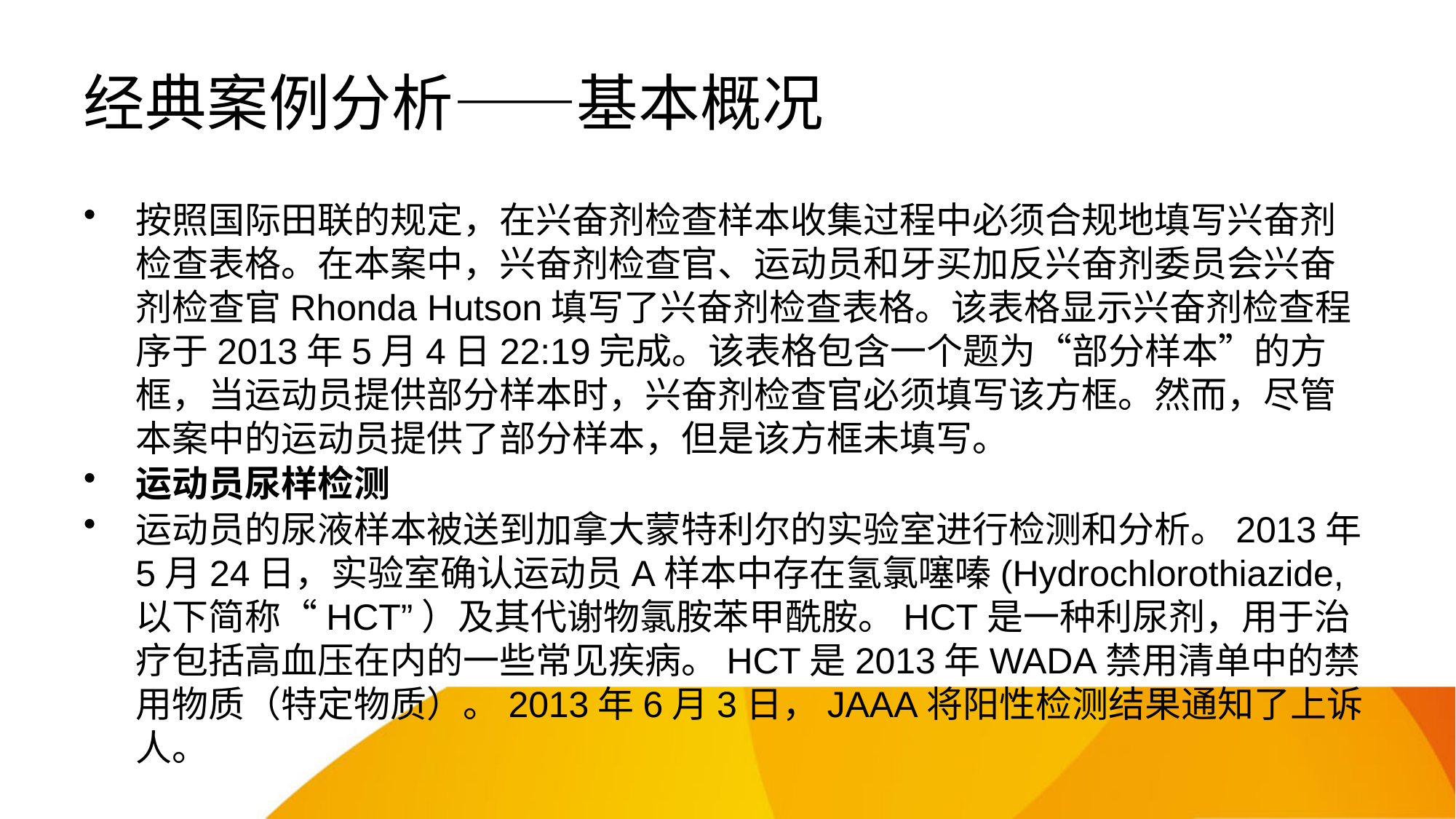

# 经典案例分析——基本概况
按照国际田联的规定，在兴奋剂检查样本收集过程中必须合规地填写兴奋剂检查表格。在本案中，兴奋剂检查官、运动员和牙买加反兴奋剂委员会兴奋剂检查官Rhonda Hutson填写了兴奋剂检查表格。该表格显示兴奋剂检查程序于2013年5月4日22:19完成。该表格包含一个题为“部分样本”的方框，当运动员提供部分样本时，兴奋剂检查官必须填写该方框。然而，尽管本案中的运动员提供了部分样本，但是该方框未填写。
运动员尿样检测
运动员的尿液样本被送到加拿大蒙特利尔的实验室进行检测和分析。2013年5月24日，实验室确认运动员A样本中存在氢氯噻嗪(Hydrochlorothiazide,以下简称“HCT”）及其代谢物氯胺苯甲酰胺。HCT是一种利尿剂，用于治疗包括高血压在内的一些常见疾病。HCT是2013年WADA禁用清单中的禁用物质（特定物质）。2013年6月3日，JAAA将阳性检测结果通知了上诉人。